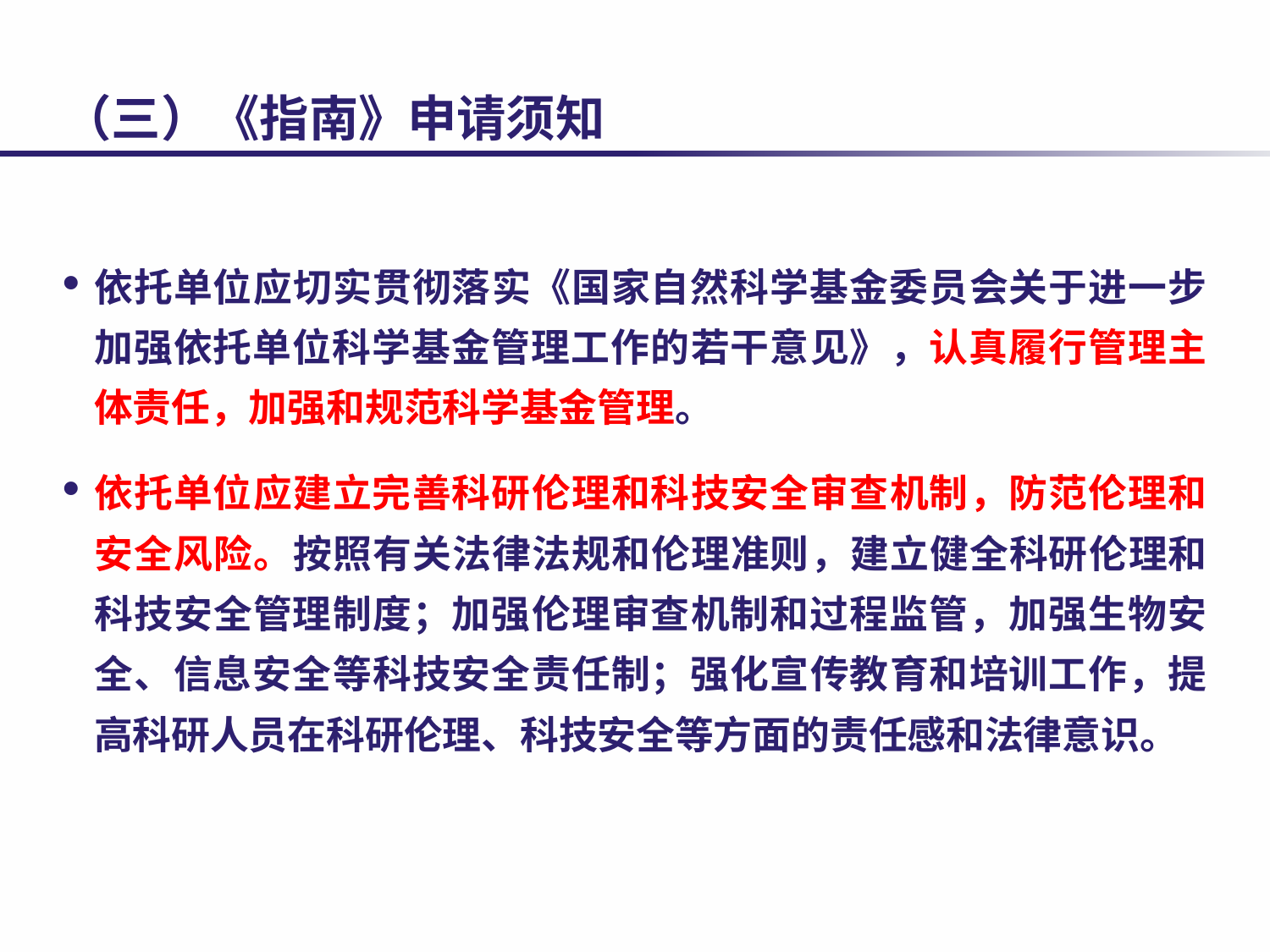

# （三）《指南》申请须知
依托单位应切实贯彻落实《国家自然科学基金委员会关于进一步加强依托单位科学基金管理工作的若干意见》，认真履行管理主体责任，加强和规范科学基金管理。
依托单位应建立完善科研伦理和科技安全审查机制，防范伦理和安全风险。按照有关法律法规和伦理准则，建立健全科研伦理和科技安全管理制度；加强伦理审查机制和过程监管，加强生物安全、信息安全等科技安全责任制；强化宣传教育和培训工作，提高科研人员在科研伦理、科技安全等方面的责任感和法律意识。